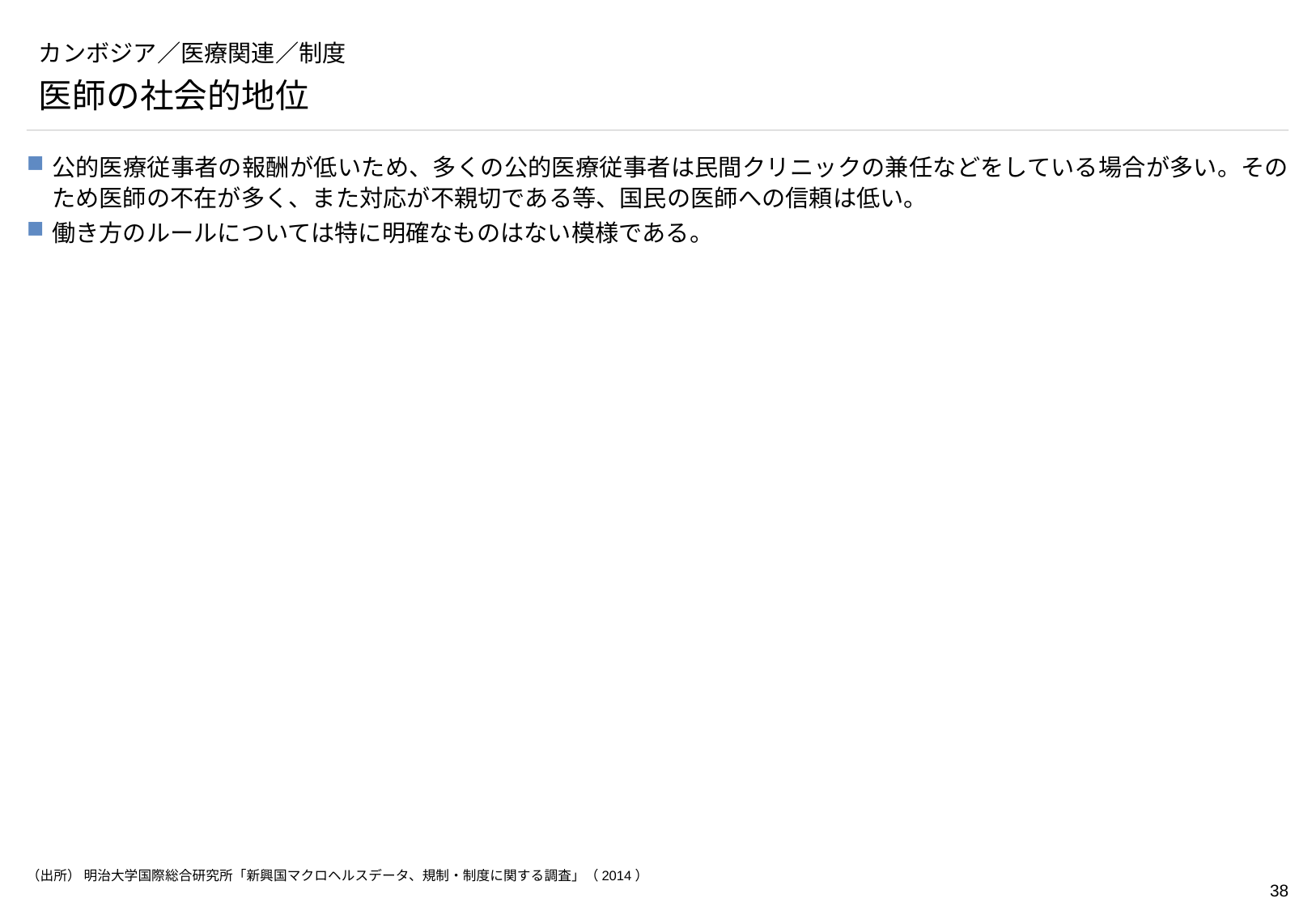

# カンボジア／医療関連／制度
医師の社会的地位
公的医療従事者の報酬が低いため、多くの公的医療従事者は民間クリニックの兼任などをしている場合が多い。そのため医師の不在が多く、また対応が不親切である等、国民の医師への信頼は低い。
働き方のルールについては特に明確なものはない模様である。
（出所） 明治大学国際総合研究所「新興国マクロヘルスデータ、規制・制度に関する調査」（2014）